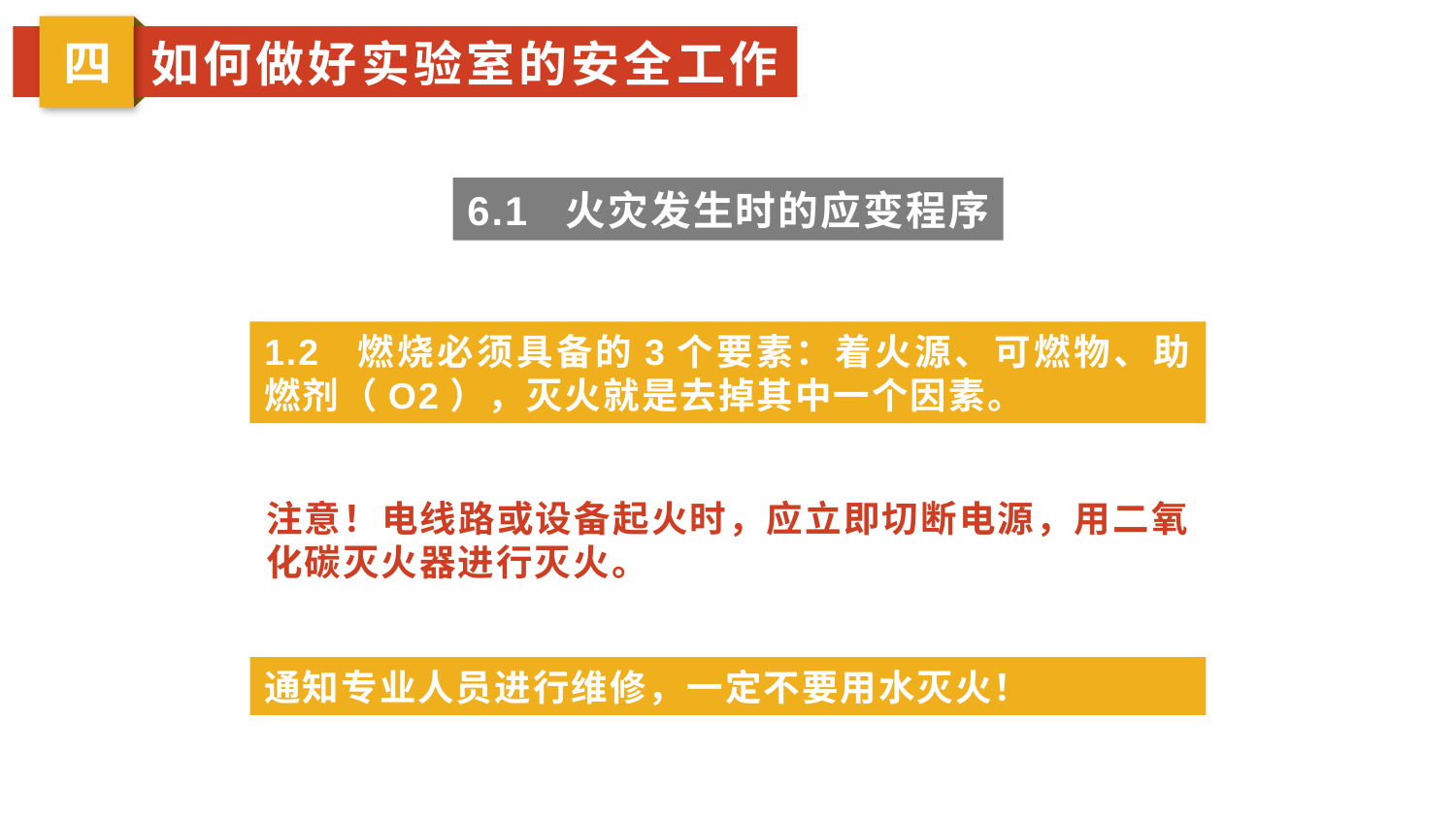

四

如何做好实验室的安全工作

6.1  火灾发生时的应变程序
1.2  燃烧必须具备的3个要素：着火源、可燃物、助燃剂（O2），灭火就是去掉其中一个因素。
注意！电线路或设备起火时，应立即切断电源，用二氧化碳灭火器进行灭火。
通知专业人员进行维修，一定不要用水灭火！